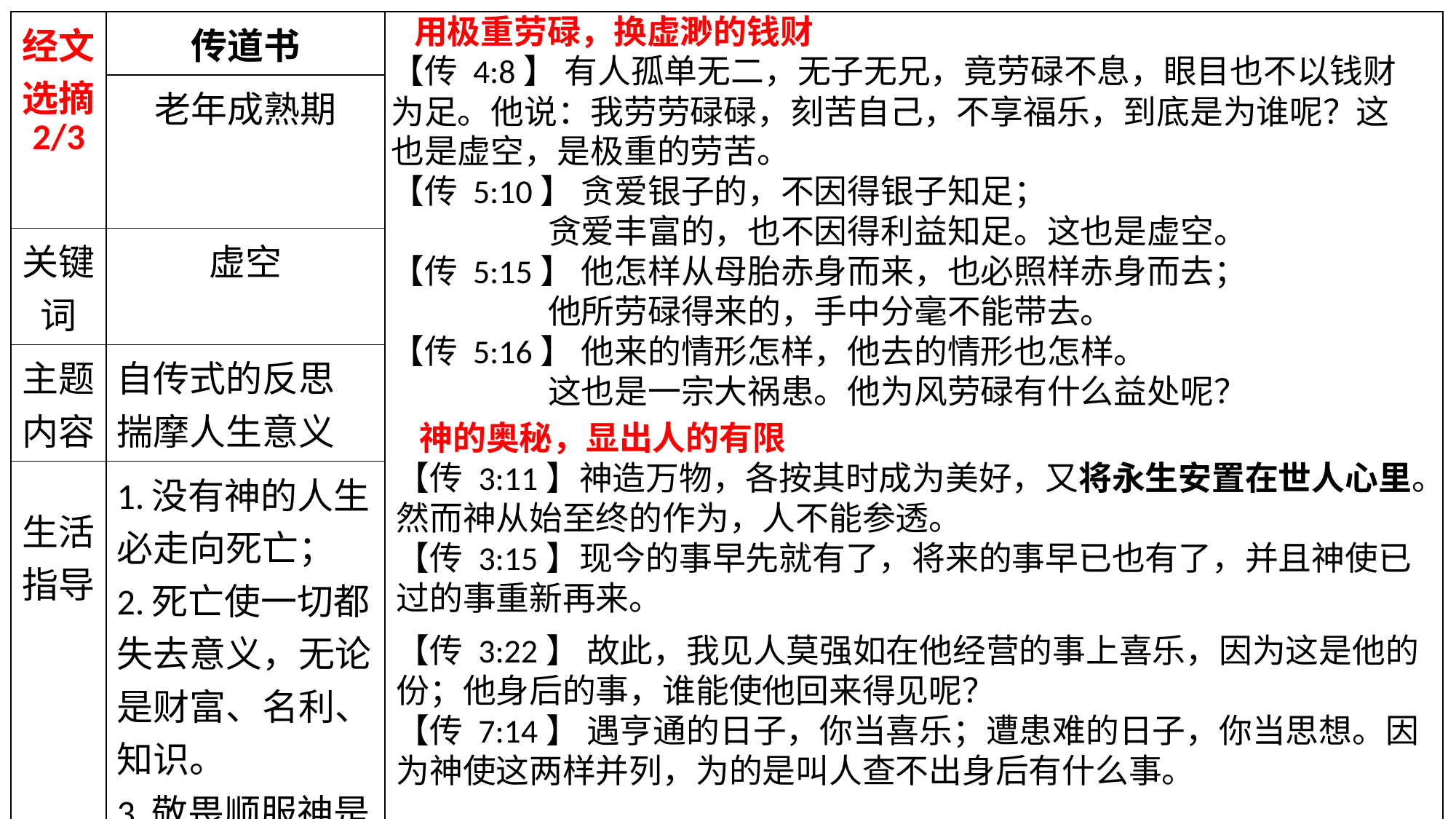

用极重劳碌，换虚渺的钱财
【传 4:8】 有人孤单无二，无子无兄，竟劳碌不息，眼目也不以钱财为足。他说：我劳劳碌碌，刻苦自己，不享福乐，到底是为谁呢？这也是虚空，是极重的劳苦。
【传 5:10】 贪爱银子的，不因得银子知足；
                    贪爱丰富的，也不因得利益知足。这也是虚空。
【传 5:15】 他怎样从母胎赤身而来，也必照样赤身而去；
                    他所劳碌得来的，手中分毫不能带去。
【传 5:16】 他来的情形怎样，他去的情形也怎样。
                    这也是一宗大祸患。他为风劳碌有什么益处呢？
| 经文 选摘 2/3 | 传道书 |  |
| --- | --- | --- |
|  | 老年成熟期 |  |
| 关键词 | 虚空 |  |
| 主题内容 | 自传式的反思 揣摩人生意义 |  |
| 生活指导 | 1.没有神的人生必走向死亡； 2.死亡使一切都失去意义，无论是财富、名利、知识。 3.敬畏顺服神是唯一盼望。 |  |
| 神学意义 | 唯有耶稣可救我们脱离虚空世界 |  |
  神的奥秘，显出人的有限
【传 3:11】神造万物，各按其时成为美好，又将永生安置在世人心里。然而神从始至终的作为，人不能参透。
【传 3:15】现今的事早先就有了，将来的事早已也有了，并且神使已过的事重新再来。
【传 3:22】 故此，我见人莫强如在他经营的事上喜乐，因为这是他的份；他身后的事，谁能使他回来得见呢？
【传 7:14】 遇亨通的日子，你当喜乐；遭患难的日子，你当思想。因为神使这两样并列，为的是叫人查不出身后有什么事。